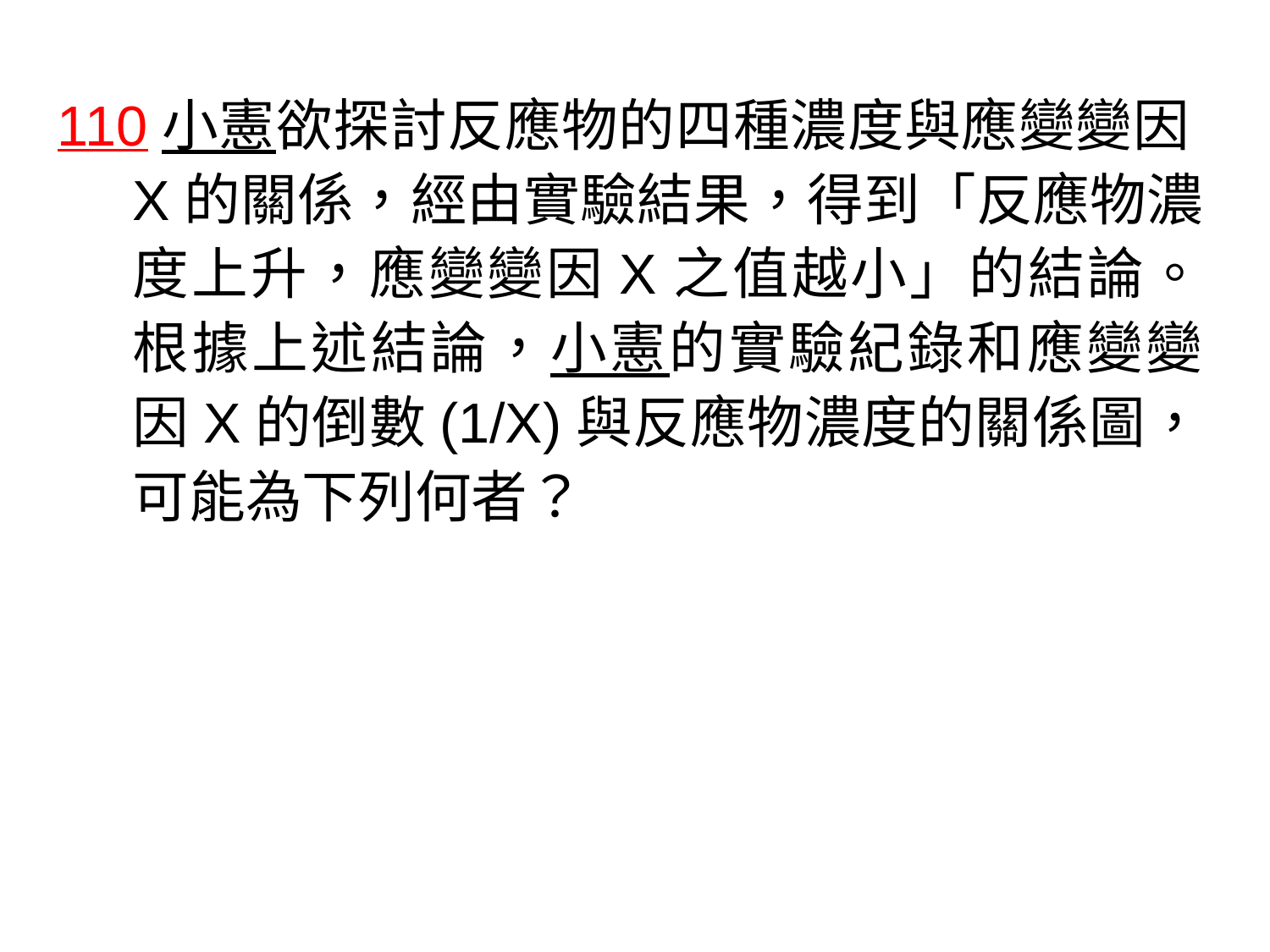

110小憲欲探討反應物的四種濃度與應變變因X的關係，經由實驗結果，得到「反應物濃度上升，應變變因X之值越小」的結論。根據上述結論，小憲的實驗紀錄和應變變因X的倒數(1/X)與反應物濃度的關係圖，可能為下列何者？